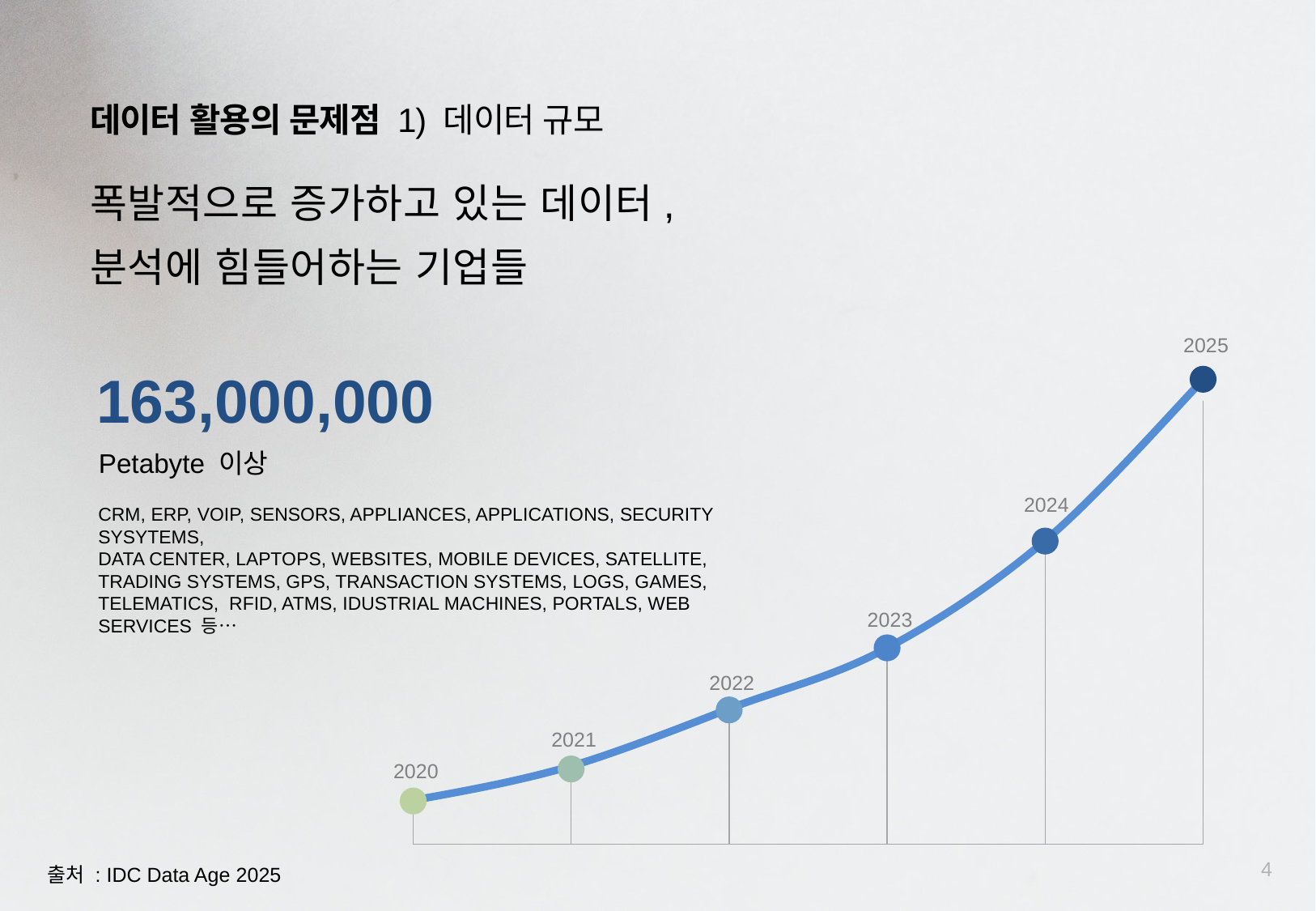

데이터 활용의 문제점 1) 데이터 규모
폭발적으로 증가하고 있는 데이터,
분석에 힘들어하는 기업들
2025
163,000,000

Petabyte 이상
2024
CRM, ERP, VOIP, SENSORS, APPLIANCES, APPLICATIONS, SECURITY SYSYTEMS,
DATA CENTER, LAPTOPS, WEBSITES, MOBILE DEVICES, SATELLITE, TRADING SYSTEMS, GPS, TRANSACTION SYSTEMS, LOGS, GAMES, TELEMATICS,  RFID, ATMS, IDUSTRIAL MACHINES, PORTALS, WEB SERVICES 등…
2023
2022
2021
2020
4
출처 : IDC Data Age 2025